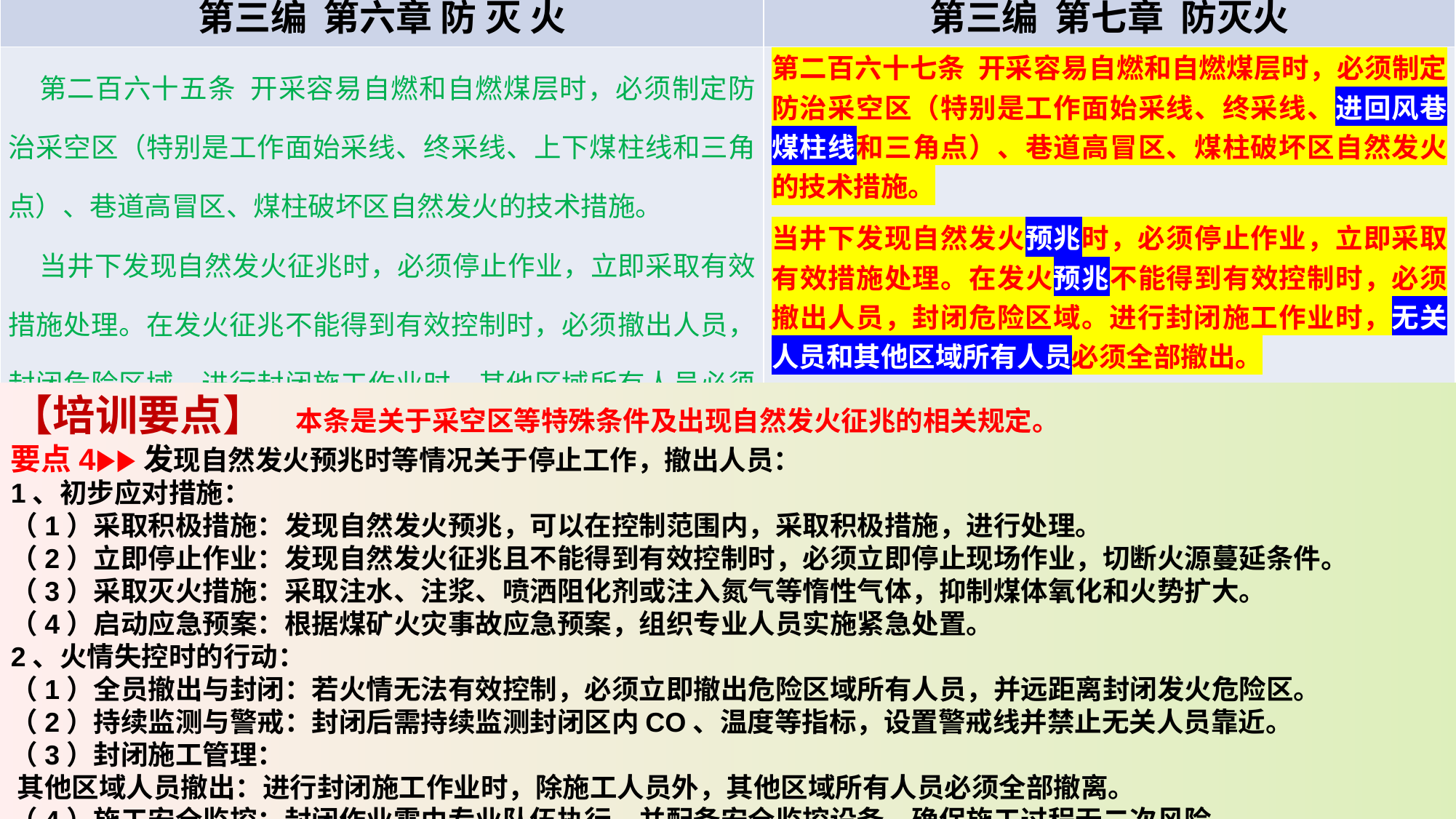

| 《煤矿安全规程》（2022版） | 《煤矿安全规程》（2025版） |
| --- | --- |
| 第三编 第六章 防 灭 火 | 第三编 第七章 防灭火 |
| 第二百六十五条 开采容易自燃和自燃煤层时，必须制定防治采空区（特别是工作面始采线、终采线、上下煤柱线和三角点）、巷道高冒区、煤柱破坏区自然发火的技术措施。 当井下发现自然发火征兆时，必须停止作业，立即采取有效措施处理。在发火征兆不能得到有效控制时，必须撤出人员，封闭危险区域。进行封闭施工作业时，其他区域所有人员必须全部撤出。 | 第二百六十七条 开采容易自燃和自燃煤层时，必须制定防治采空区（特别是工作面始采线、终采线、进回风巷煤柱线和三角点）、巷道高冒区、煤柱破坏区自然发火的技术措施。 当井下发现自然发火预兆时，必须停止作业，立即采取有效措施处理。在发火预兆不能得到有效控制时，必须撤出人员，封闭危险区域。进行封闭施工作业时，无关人员和其他区域所有人员必须全部撤出。 |
【培训要点】    本条是关于采空区等特殊条件及出现自然发火征兆的相关规定。
要点4▶▶发现自然发火预兆时等情况关于停止工作，撤出人员：
1、初步应对措施‌：
（1）采取积极措施：发现自然发火预兆，可以在控制范围内，采取积极措施，进行处理。
（2）‌立即停止作业‌：发现自然发火征兆且不能得到有效控制时，必须立即停止现场作业，切断火源蔓延条件‌。
（3）采取灭火措施‌：采取注水、注浆、喷洒阻化剂或注入氮气等惰性气体，抑制煤体氧化和火势扩大‌。
（4）‌启动应急预案‌：根据煤矿火灾事故应急预案，组织专业人员实施紧急处置‌。
2、‌火情失控时的行动‌：
（1）‌全员撤出与封闭‌：若火情无法有效控制，必须立即撤出危险区域所有人员，并远距离封闭发火危险区‌。
（2）‌持续监测与警戒‌：封闭后需持续监测封闭区内CO、温度等指标，设置警戒线并禁止无关人员靠近‌。
（3）‌封闭施工管理‌：
‌其他区域人员撤出‌：进行封闭施工作业时，除施工人员外，其他区域所有人员必须全部撤离‌。
（4）‌施工安全监控‌：封闭作业需由专业队伍执行，并配备安全监控设备，确保施工过程无二次风险‌。
（5）‌封闭后备案‌：封闭完成需记录封闭范围、时间及责任人，并纳入矿井防灭火档案。